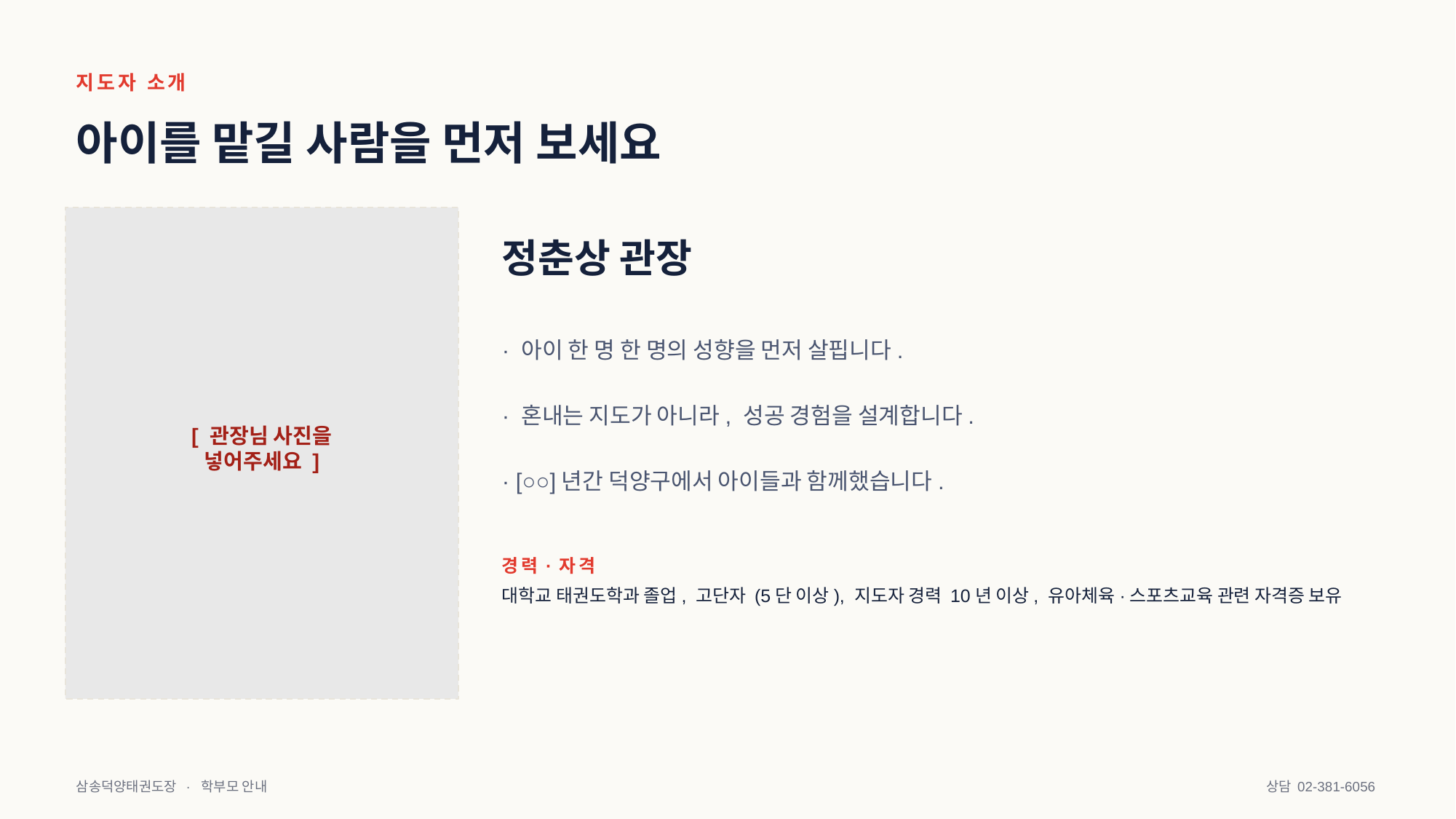

지도자 소개
아이를 맡길 사람을 먼저 보세요

정춘상 관장
· 아이 한 명 한 명의 성향을 먼저 살핍니다.
· 혼내는 지도가 아니라, 성공 경험을 설계합니다.
[ 관장님 사진을
넣어주세요 ]
· [○○]년간 덕양구에서 아이들과 함께했습니다.
경력·자격
대학교 태권도학과 졸업, 고단자 (5단 이상), 지도자 경력 10년 이상, 유아체육·스포츠교육 관련 자격증 보유
삼송덕양태권도장  ·  학부모 안내
상담 02-381-6056